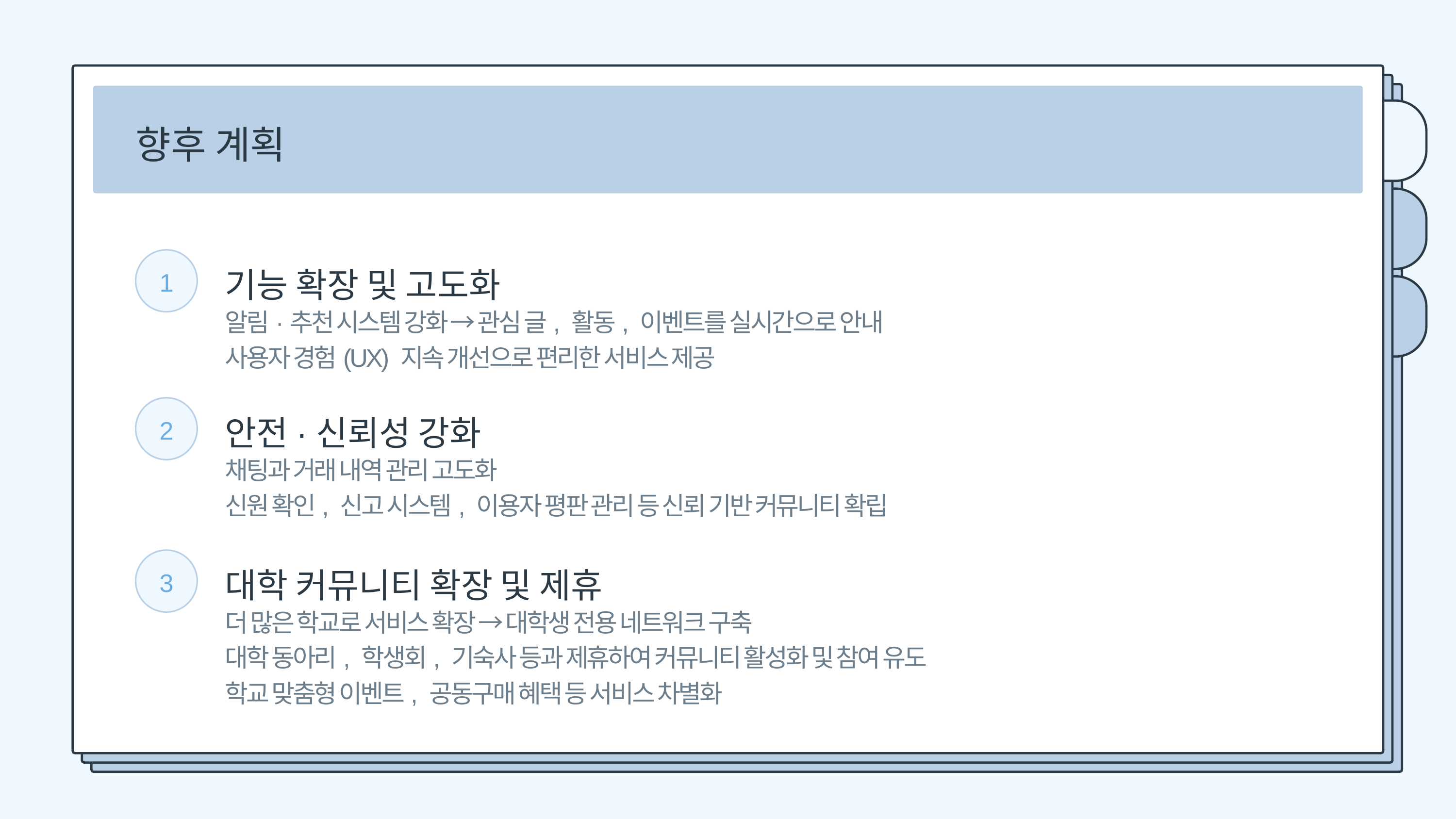

향후 계획

1
기능 확장 및 고도화
알림·추천 시스템 강화 → 관심 글, 활동, 이벤트를 실시간으로 안내
사용자 경험(UX) 지속 개선으로 편리한 서비스 제공

2
안전·신뢰성 강화
채팅과 거래 내역 관리 고도화
신원 확인, 신고 시스템, 이용자 평판 관리 등 신뢰 기반 커뮤니티 확립

3
대학 커뮤니티 확장 및 제휴
더 많은 학교로 서비스 확장 → 대학생 전용 네트워크 구축
대학 동아리, 학생회, 기숙사 등과 제휴하여 커뮤니티 활성화 및 참여 유도
학교 맞춤형 이벤트, 공동구매 혜택 등 서비스 차별화